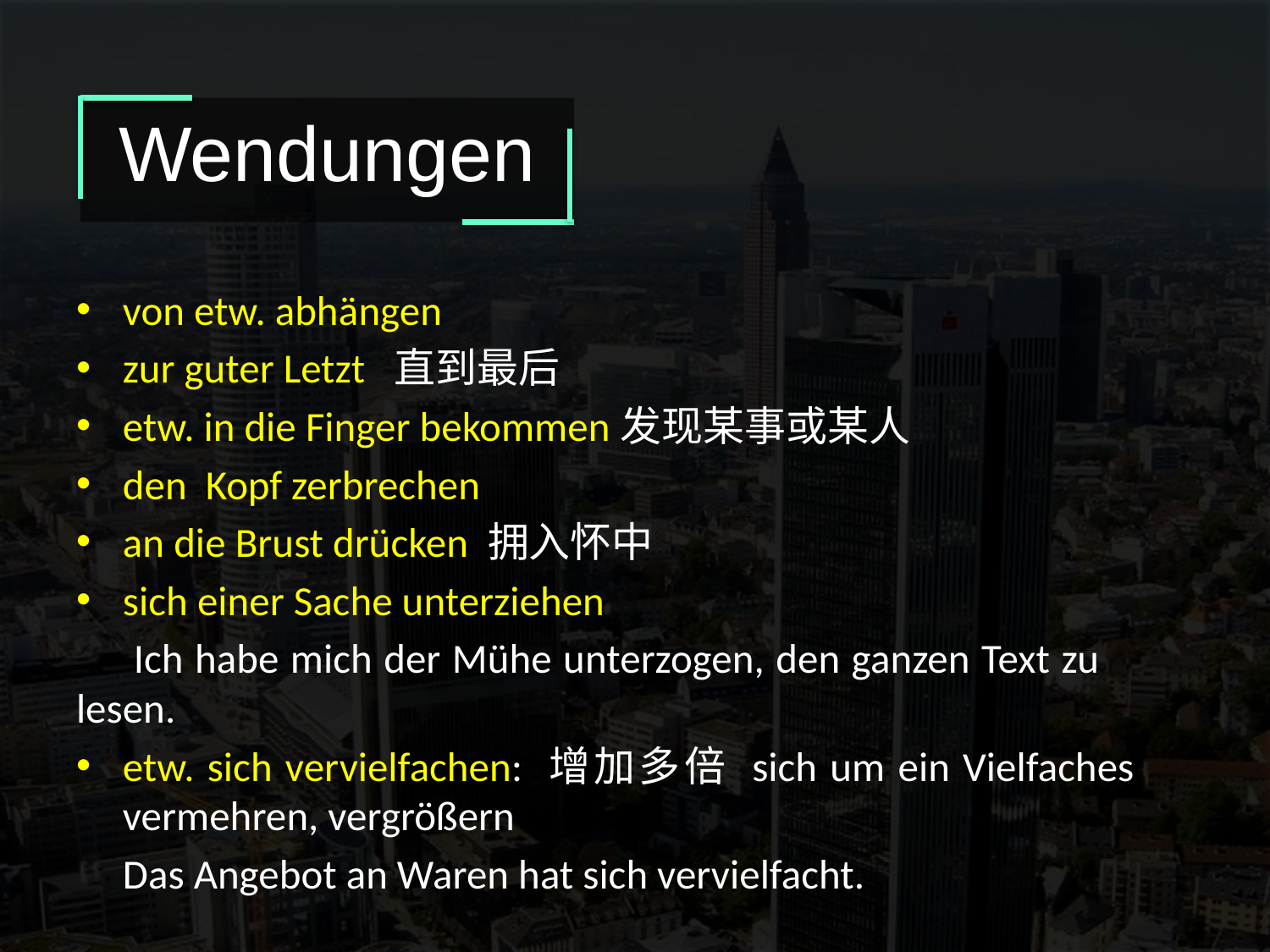

Wendungen
von etw. abhängen
zur guter Letzt  直到最后
etw. in die Finger bekommen发现某事或某人
den  Kopf zerbrechen
an die Brust drücken 拥入怀中
sich einer Sache unterziehen
     Ich habe mich der Mühe unterzogen, den ganzen Text zu    lesen.
etw. sich vervielfachen: 增加多倍 sich um ein Vielfaches vermehren, vergrößern
     Das Angebot an Waren hat sich vervielfacht.